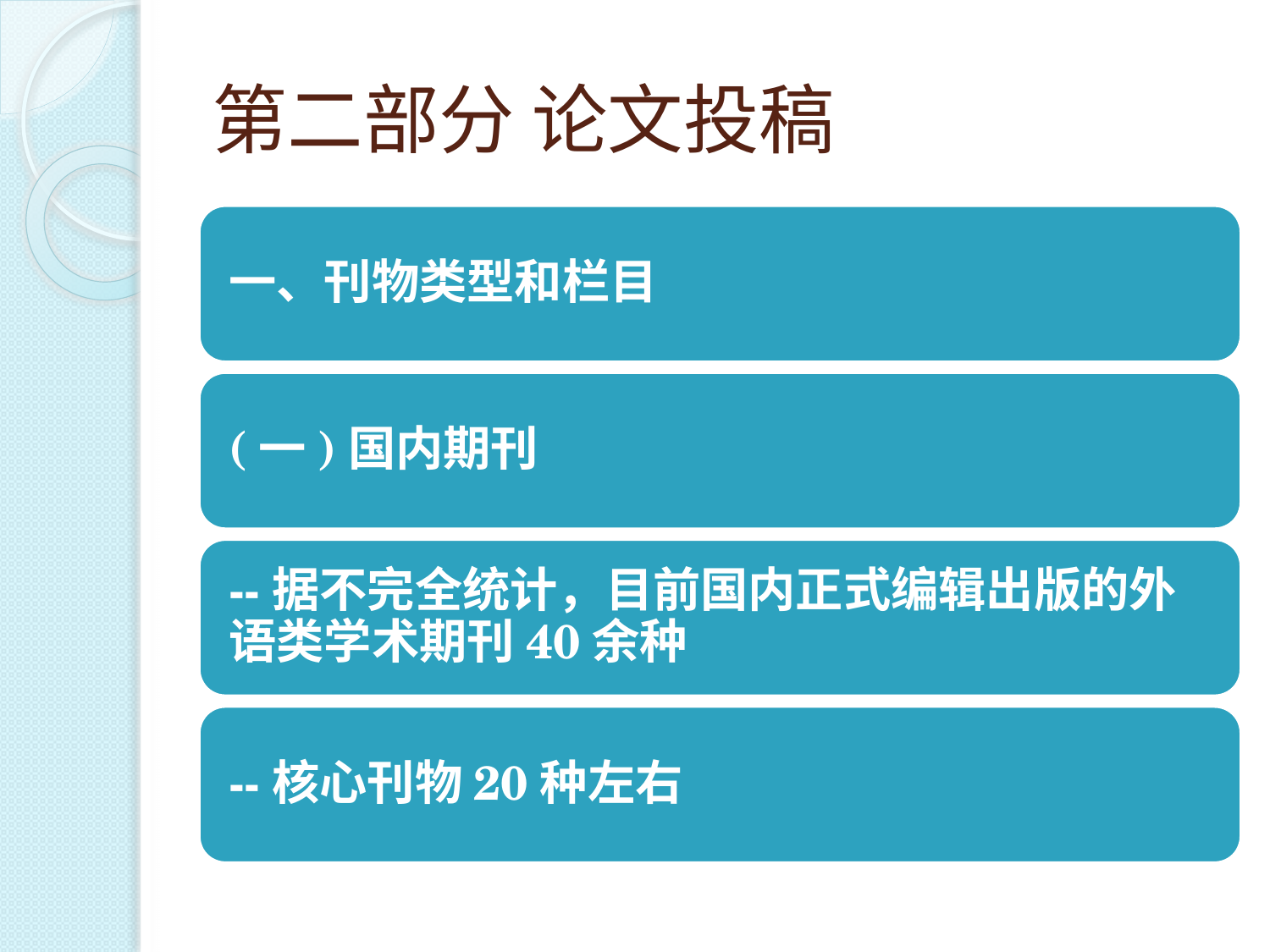

# 第二部分 论文投稿
一、刊物类型和栏目
(一)国内期刊
--据不完全统计，目前国内正式编辑出版的外语类学术期刊40余种
--核心刊物20种左右